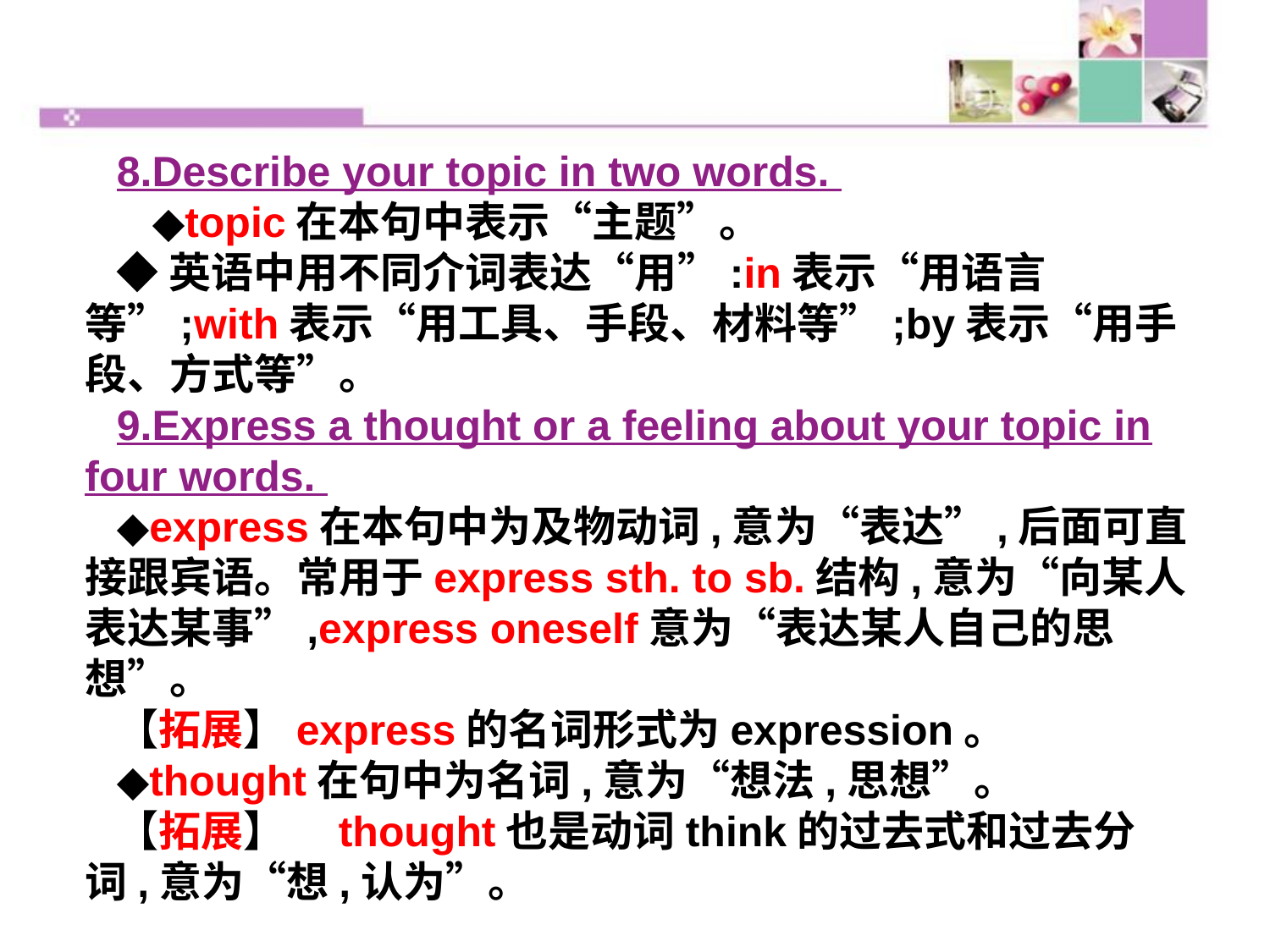

8.Describe your topic in two words.
   ◆topic在本句中表示“主题”。
◆英语中用不同介词表达“用”:in表示“用语言等”;with表示“用工具、手段、材料等”;by表示“用手段、方式等”。
9.Express a thought or a feeling about your topic in four words.
◆express在本句中为及物动词,意为“表达”,后面可直接跟宾语。常用于express sth. to sb.结构,意为“向某人表达某事”,express oneself意为“表达某人自己的思想”。
【拓展】express的名词形式为expression。
◆thought在句中为名词,意为“想法,思想”。
【拓展】　thought也是动词think的过去式和过去分词,意为“想,认为”。